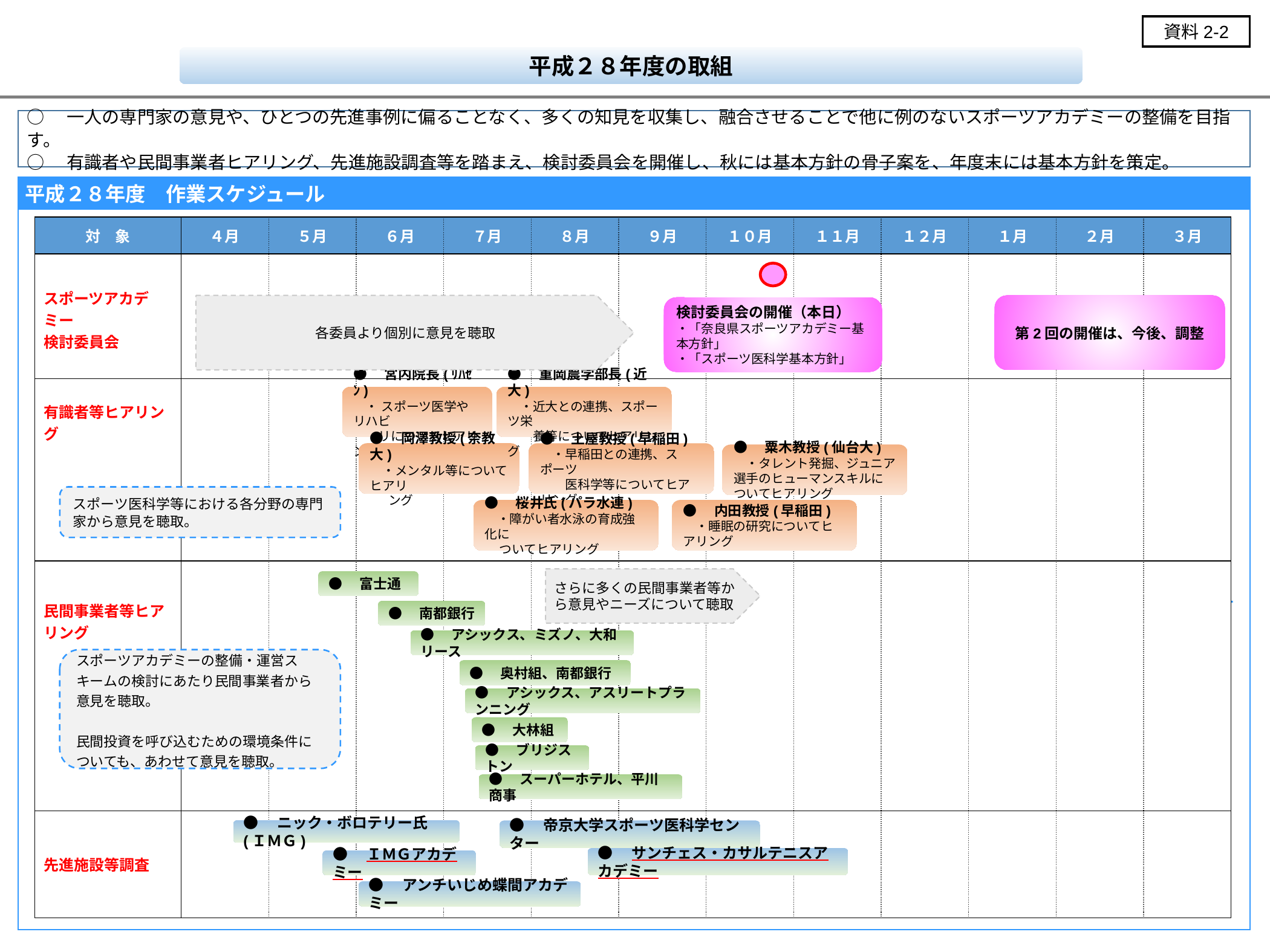

資料2-2
平成２８年度の取組
○　一人の専門家の意見や、ひとつの先進事例に偏ることなく、多くの知見を収集し、融合させることで他に例のないスポーツアカデミーの整備を目指す。
○　有識者や民間事業者ヒアリング、先進施設調査等を踏まえ、検討委員会を開催し、秋には基本方針の骨子案を、年度末には基本方針を策定。
平成２８年度　作業スケジュール

| 対　象 | ４月 | ５月 | ６月 | ７月 | ８月 | ９月 | １０月 | １１月 | １２月 | １月 | ２月 | ３月 |
| --- | --- | --- | --- | --- | --- | --- | --- | --- | --- | --- | --- | --- |
| スポーツアカデミー 検討委員会 |  |  |  |  |  |  |  |  |  |  |  |  |
| 有識者等ヒアリング |  |  |  |  |  |  |  |  |  |  |  |  |
| 民間事業者等ヒアリング |  |  |  |  |  |  |  |  |  |  |  |  |
| 先進施設等調査 |  |  |  |  |  |  |  |  |  |  |  |  |

各委員より個別に意見を聴取
第2回の開催は、今後、調整
検討委員会の開催（本日）
・「奈良県スポーツアカデミー基本方針」
・「スポーツ医科学基本方針」
●　宮内院長(ﾘﾊｾﾝ)
　・ スポーツ医学やリハビ
　　リについてヒアリング
●　重岡農学部長(近大)
　・近大との連携、スポーツ栄
　　養等についてヒアリング
●　岡澤教授(奈教大)
　・メンタル等についてヒアリ
　  ング
●　土屋教授(早稲田)
　・早稲田との連携、スポーツ
　　医科学等についてヒアリング
●　粟木教授(仙台大)
　・タレント発掘、ジュニア選手のヒューマンスキルについてヒアリング
スポーツ医科学等における各分野の専門家から意見を聴取。
●　桜井氏(パラ水連)
　・障がい者水泳の育成強化に
    ついてヒアリング
●　内田教授(早稲田)
　・睡眠の研究についてヒアリング
プログラムの実施イメージ
さらに多くの民間事業者等から意見やニーズについて聴取
●　富士通
●　南都銀行
●　アシックス、ミズノ、大和リース
●　奥村組、南都銀行
●　アシックス、アスリートプランニング
●　大林組
●　ブリジストン
●　スーパーホテル、平川商事

奈良県スポーツアカデミー検討委員会
全体スケジュール

スポーツアカデミーの整備・運営スキームの検討にあたり民間事業者から意見を聴取。

民間投資を呼び込むための環境条件についても、あわせて意見を聴取。
●　ニック・ボロテリー氏(ＩＭＧ)
●　帝京大学スポーツ医科学センター
●　サンチェス・カサルテニスアカデミー
●　ＩＭＧアカデミー
●　アンチいじめ蝶間アカデミー